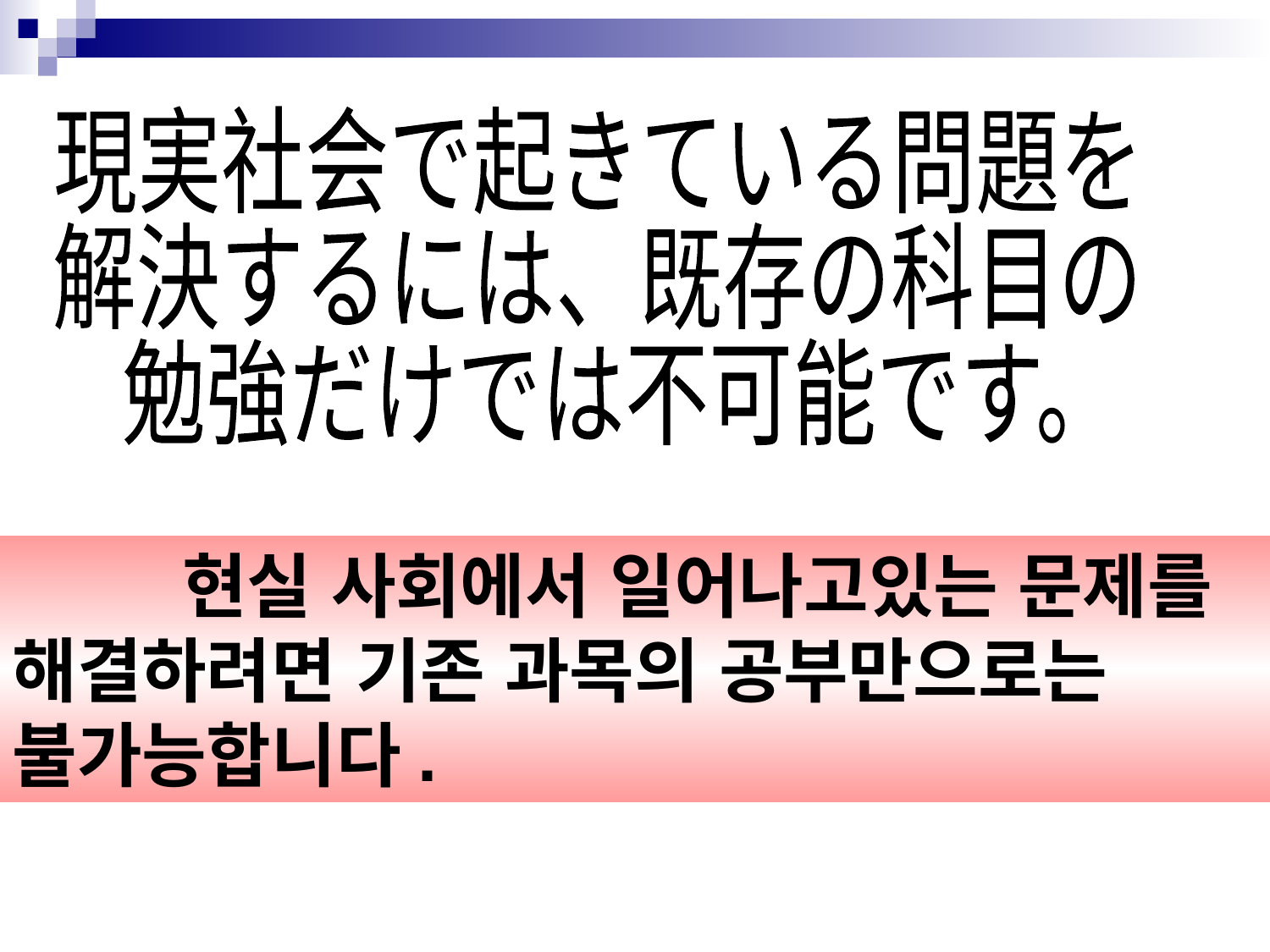

現実社会で起きている問題を
解決するには、既存の科目の
勉強だけでは不可能です。
　　　현실 사회에서 일어나고있는 문제를 해결하려면 기존 과목의 공부만으로는 불가능합니다.